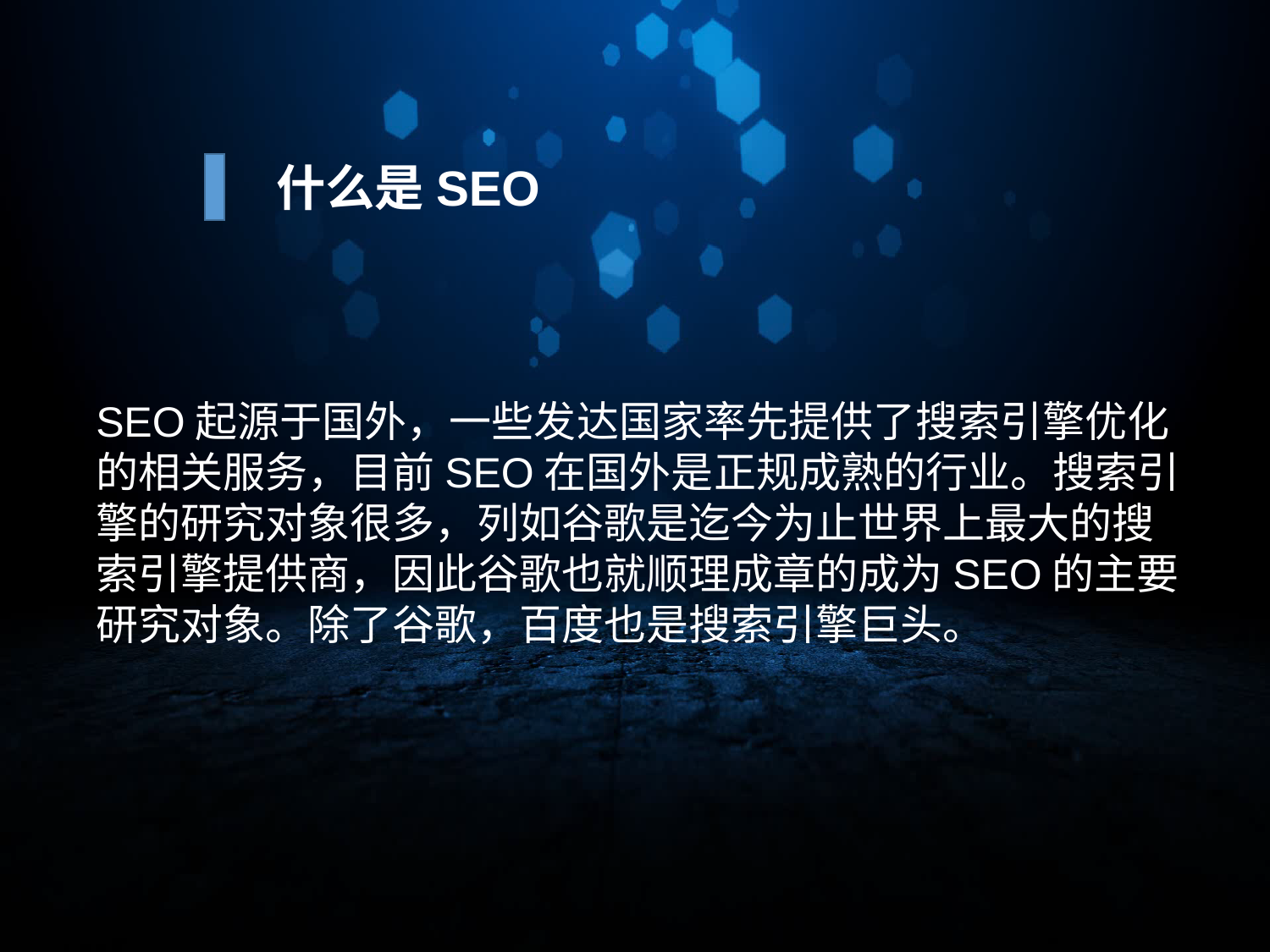

什么是SEO

SEO起源于国外，一些发达国家率先提供了搜索引擎优化的相关服务，目前SEO在国外是正规成熟的行业。搜索引擎的研究对象很多，列如谷歌是迄今为止世界上最大的搜索引擎提供商，因此谷歌也就顺理成章的成为SEO的主要研究对象。除了谷歌，百度也是搜索引擎巨头。